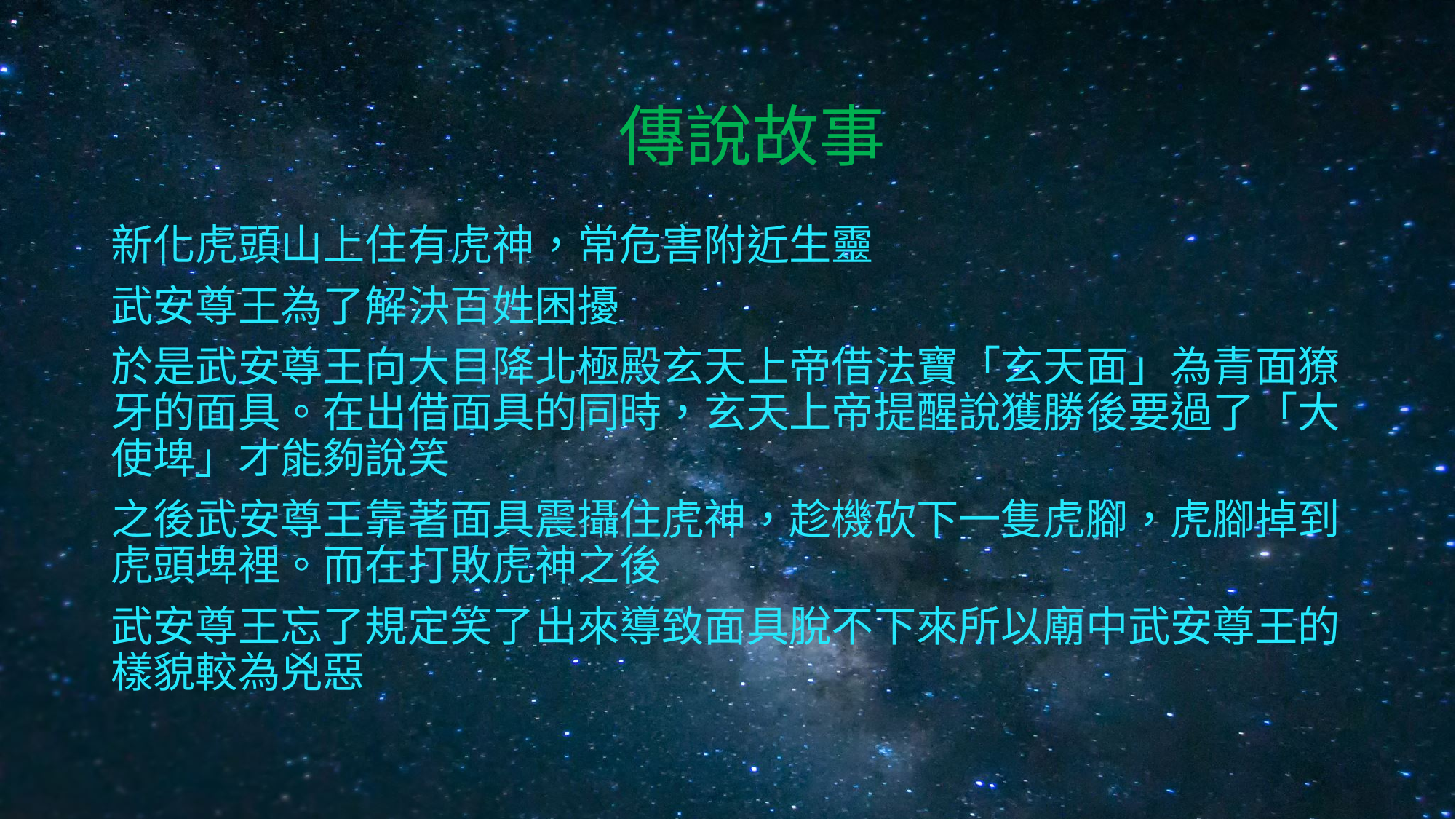

# 傳說故事
新化虎頭山上住有虎神，常危害附近生靈
武安尊王為了解決百姓困擾
於是武安尊王向大目降北極殿玄天上帝借法寶「玄天面」為青面獠牙的面具。在出借面具的同時，玄天上帝提醒說獲勝後要過了「大使埤」才能夠說笑
之後武安尊王靠著面具震攝住虎神，趁機砍下一隻虎腳，虎腳掉到虎頭埤裡。而在打敗虎神之後
武安尊王忘了規定笑了出來導致面具脫不下來所以廟中武安尊王的樣貌較為兇惡